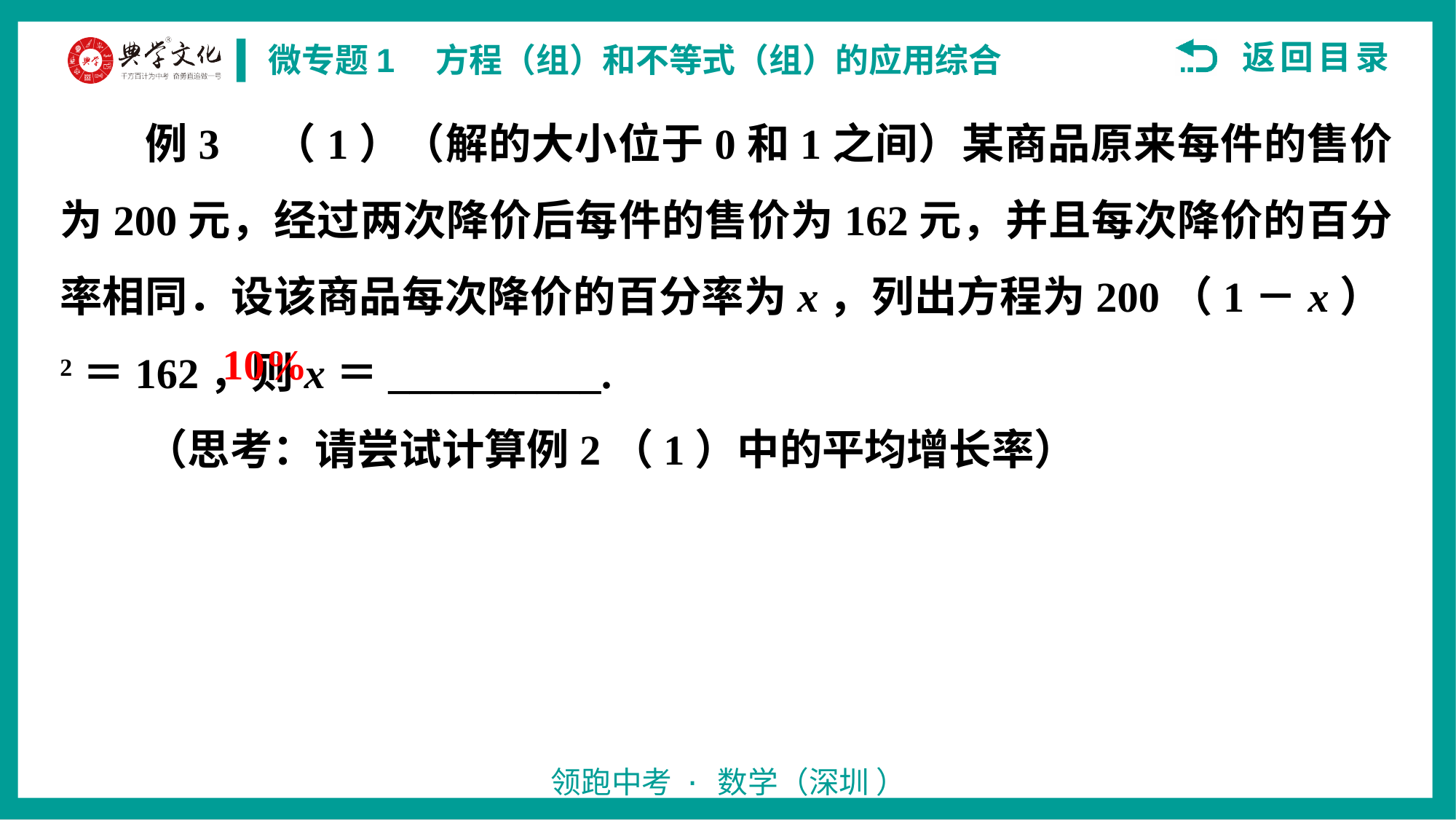

例3　（1）（解的大小位于0和1之间）某商品原来每件的售价为200元，经过两次降价后每件的售价为162元，并且每次降价的百分率相同．设该商品每次降价的百分率为x，列出方程为200（1－x）2＝162，则x＝__________.
（思考：请尝试计算例2（1）中的平均增长率）
10%